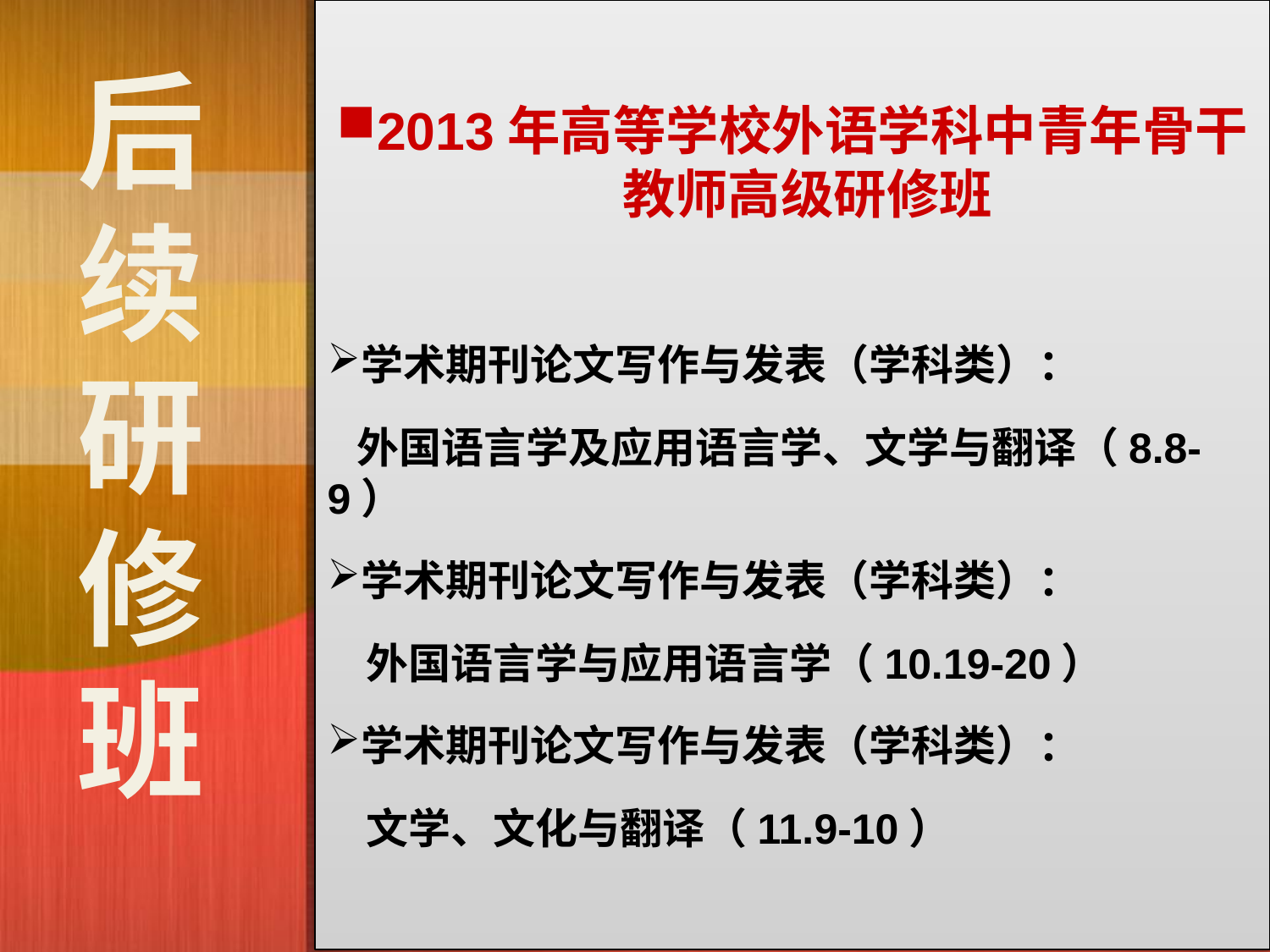

2013年高等学校外语学科中青年骨干教师高级研修班

学术期刊论文写作与发表（学科类）：
  外国语言学及应用语言学、文学与翻译（8.8-9）
学术期刊论文写作与发表（学科类）：
   外国语言学与应用语言学（10.19-20）
学术期刊论文写作与发表（学科类）：
   文学、文化与翻译（11.9-10）

后续研修班